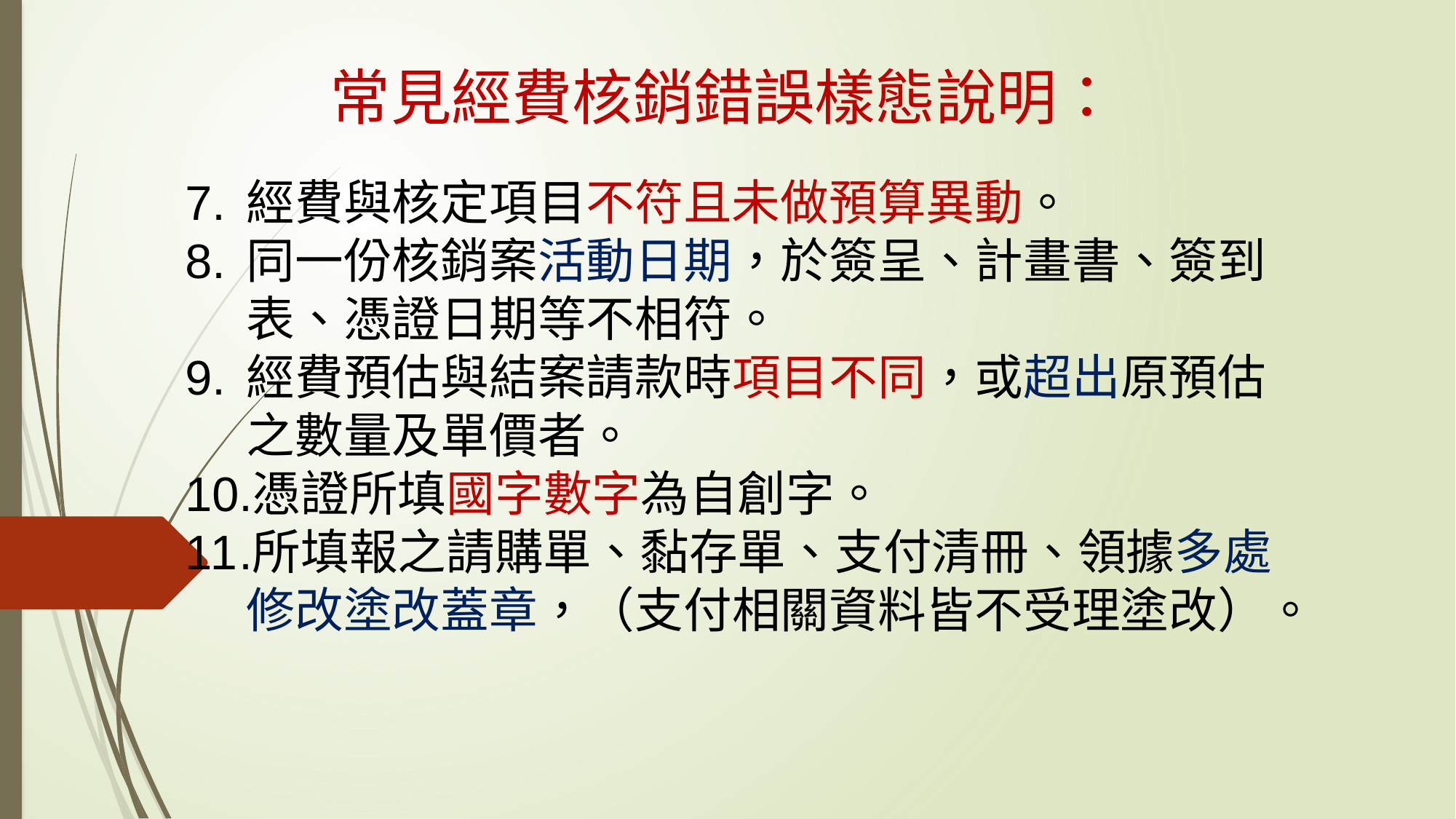

常見經費核銷錯誤樣態說明：
經費與核定項目不符且未做預算異動。
同一份核銷案活動日期，於簽呈、計畫書、簽到表、憑證日期等不相符。
經費預估與結案請款時項目不同，或超出原預估之數量及單價者。
憑證所填國字數字為自創字。
所填報之請購單、黏存單、支付清冊、領據多處修改塗改蓋章，（支付相關資料皆不受理塗改）。